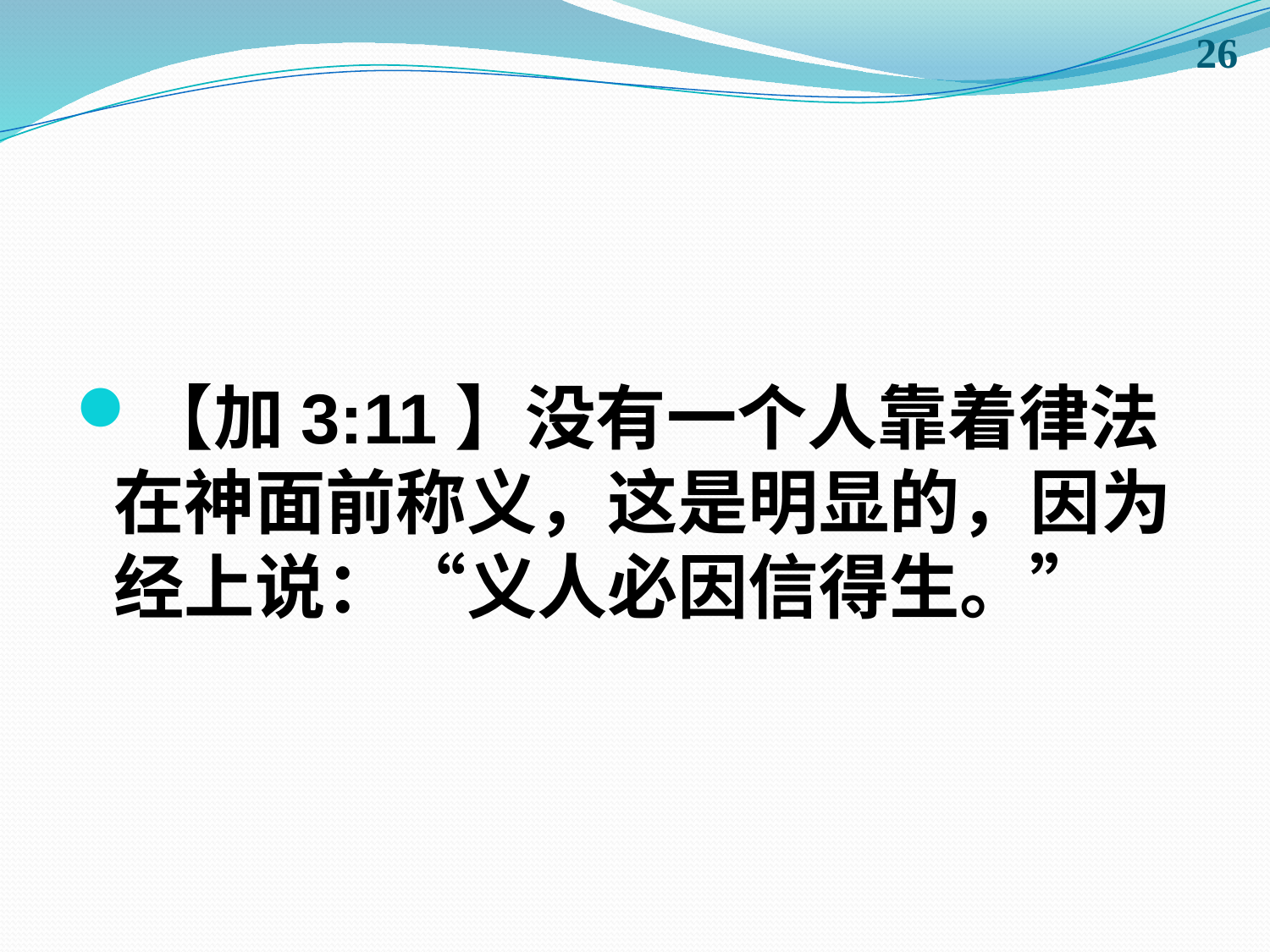

26
#

【加3:11】没有一个人靠着律法在神面前称义，这是明显的，因为经上说：“义人必因信得生。”